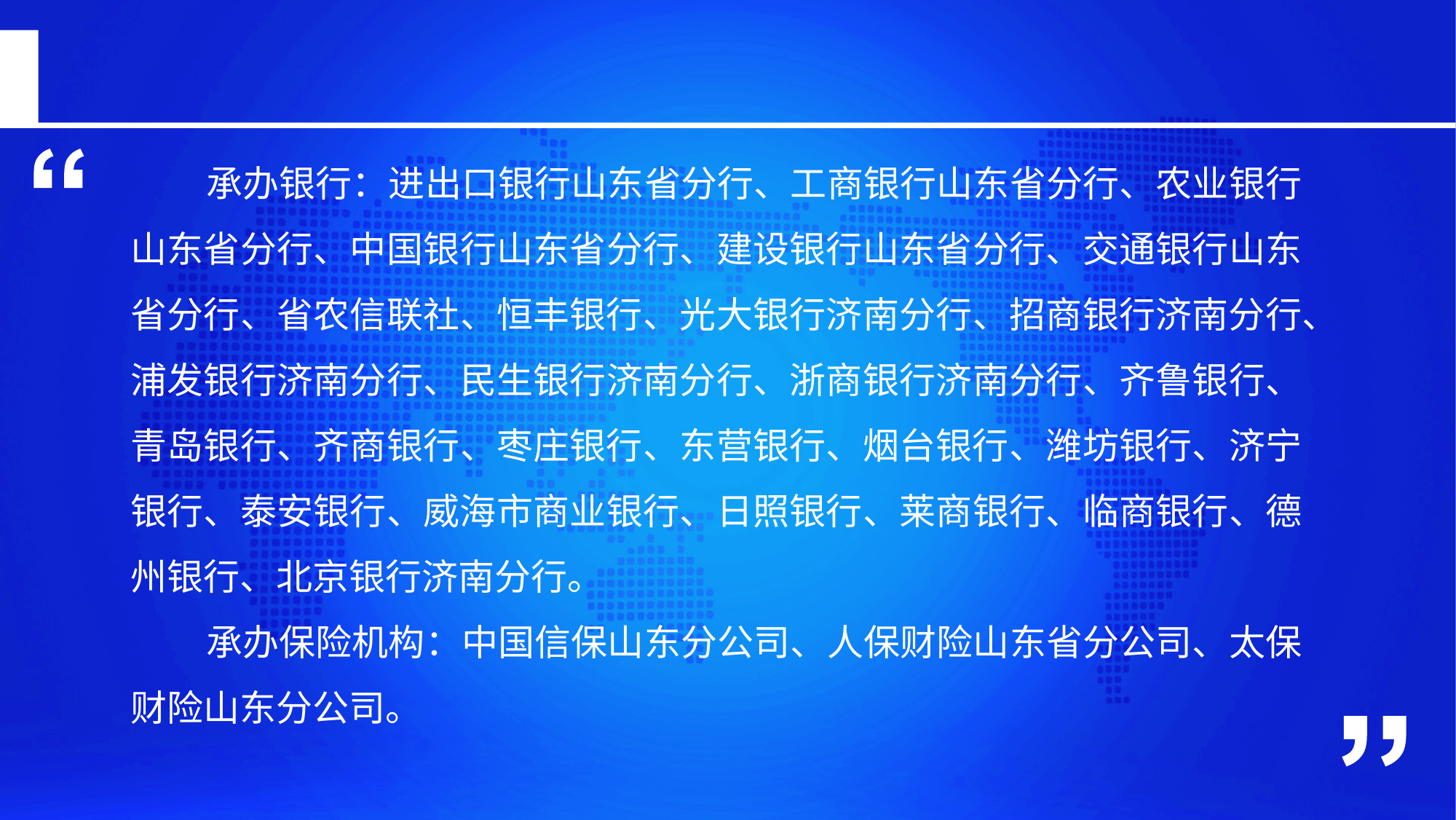

承办银行：进出口银行山东省分行、工商银行山东省分行、农业银行山东省分行、中国银行山东省分行、建设银行山东省分行、交通银行山东省分行、省农信联社、恒丰银行、光大银行济南分行、招商银行济南分行、浦发银行济南分行、民生银行济南分行、浙商银行济南分行、齐鲁银行、青岛银行、齐商银行、枣庄银行、东营银行、烟台银行、潍坊银行、济宁银行、泰安银行、威海市商业银行、日照银行、莱商银行、临商银行、德州银行、北京银行济南分行。
        承办保险机构：中国信保山东分公司、人保财险山东省分公司、太保财险山东分公司。